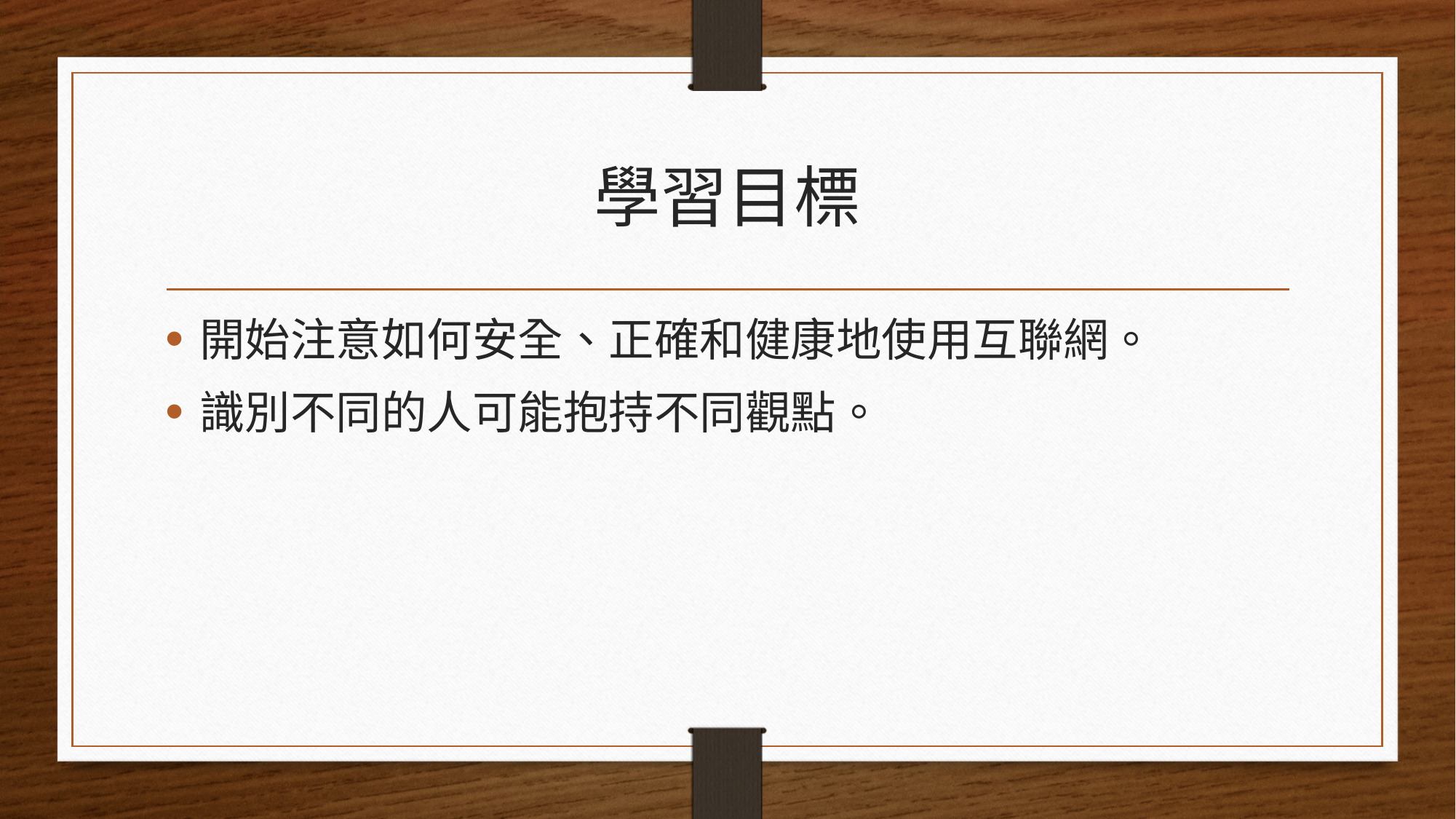

# 學習目標
開始注意如何安全、正確和健康地使用互聯網。
識別不同的人可能抱持不同觀點。